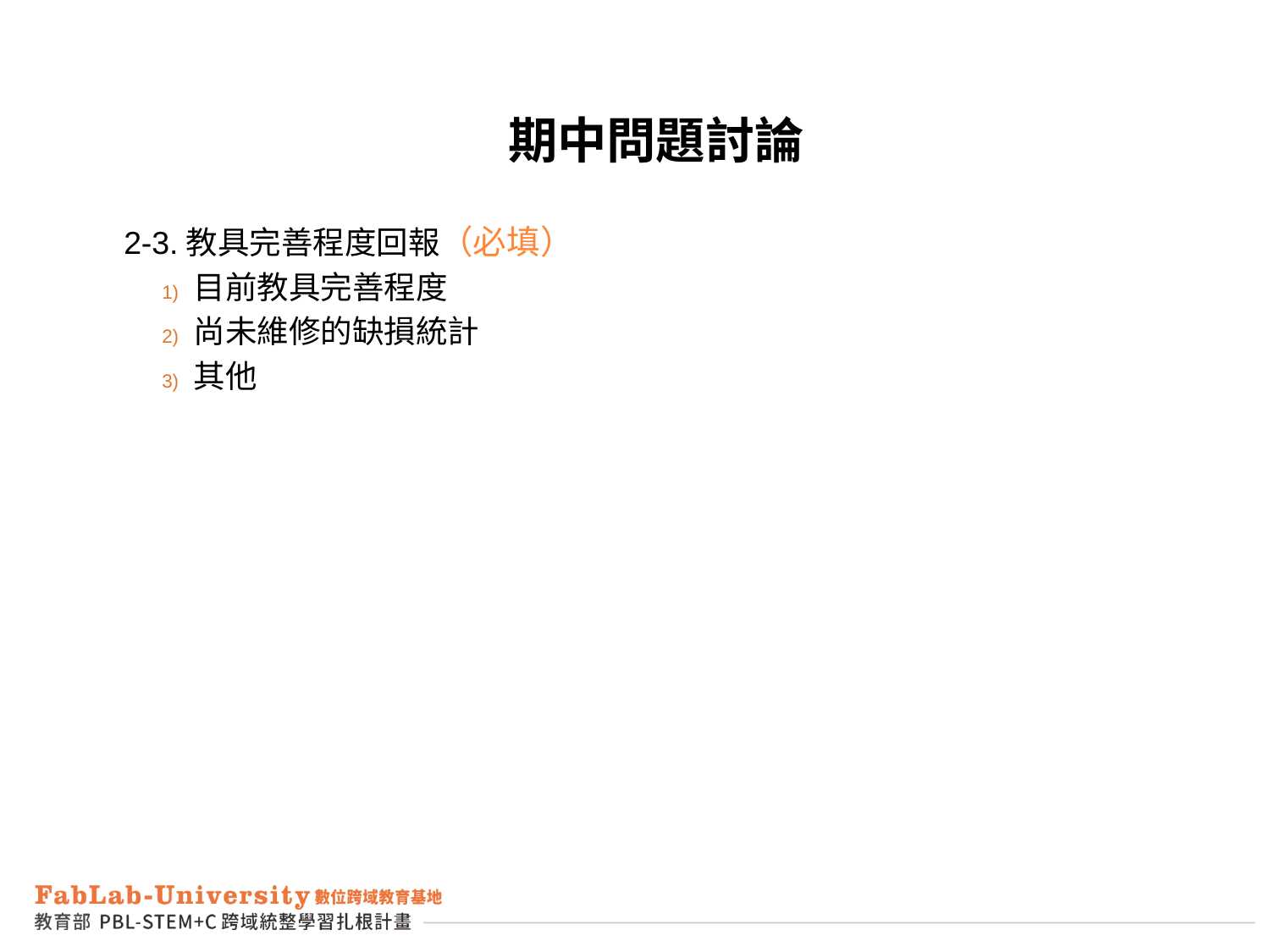

期中問題討論
2-3.教具完善程度回報（必填）
目前教具完善程度
尚未維修的缺損統計
其他